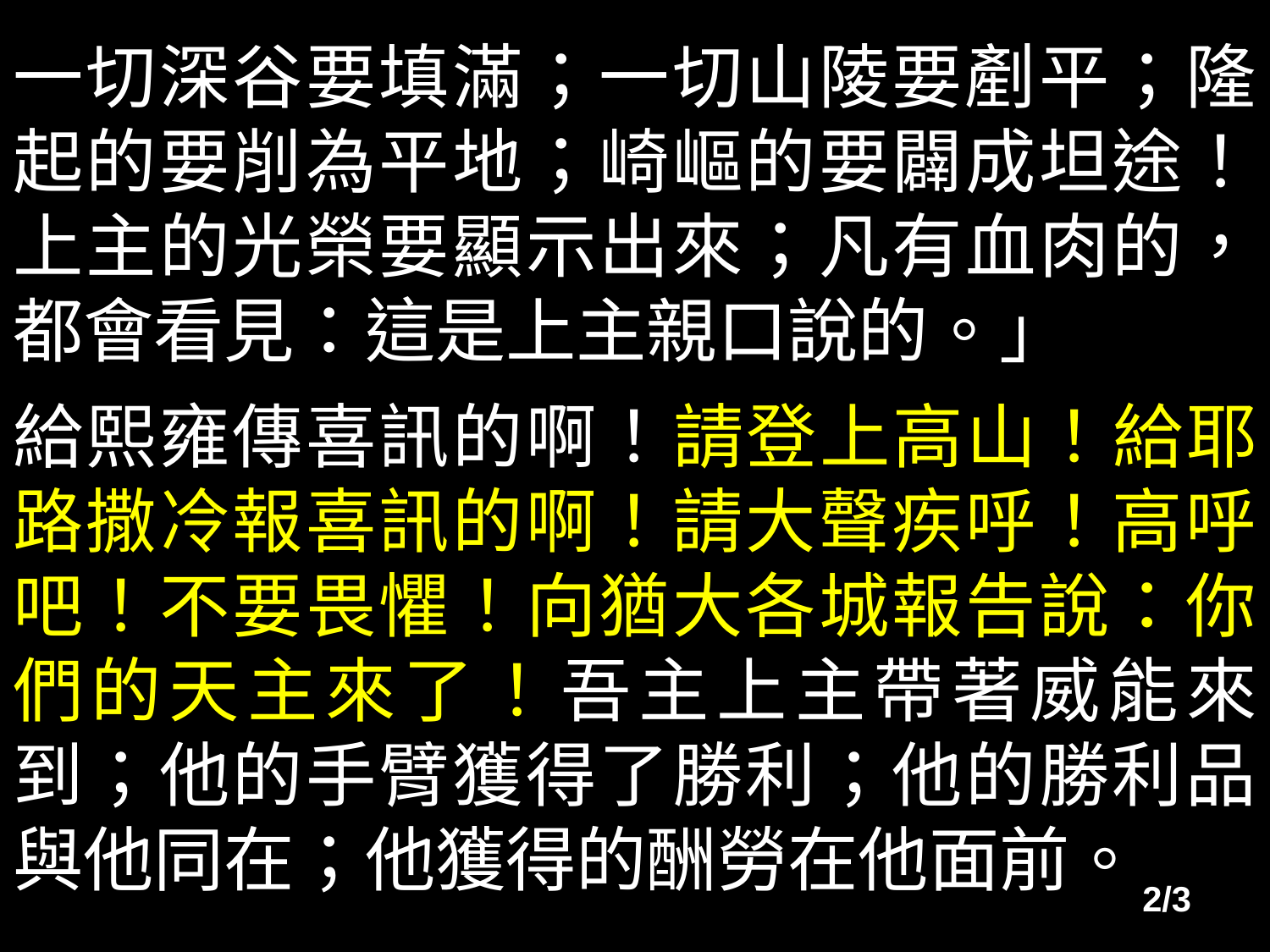

一切深谷要填滿；一切山陵要剷平；隆起的要削為平地；崎嶇的要闢成坦途！上主的光榮要顯示出來；凡有血肉的，都會看見：這是上主親口說的。」
給熙雍傳喜訊的啊！請登上高山！給耶路撒冷報喜訊的啊！請大聲疾呼！高呼吧！不要畏懼！向猶大各城報告說：你們的天主來了！吾主上主帶著威能來到；他的手臂獲得了勝利；他的勝利品與他同在；他獲得的酬勞在他面前。
2/3